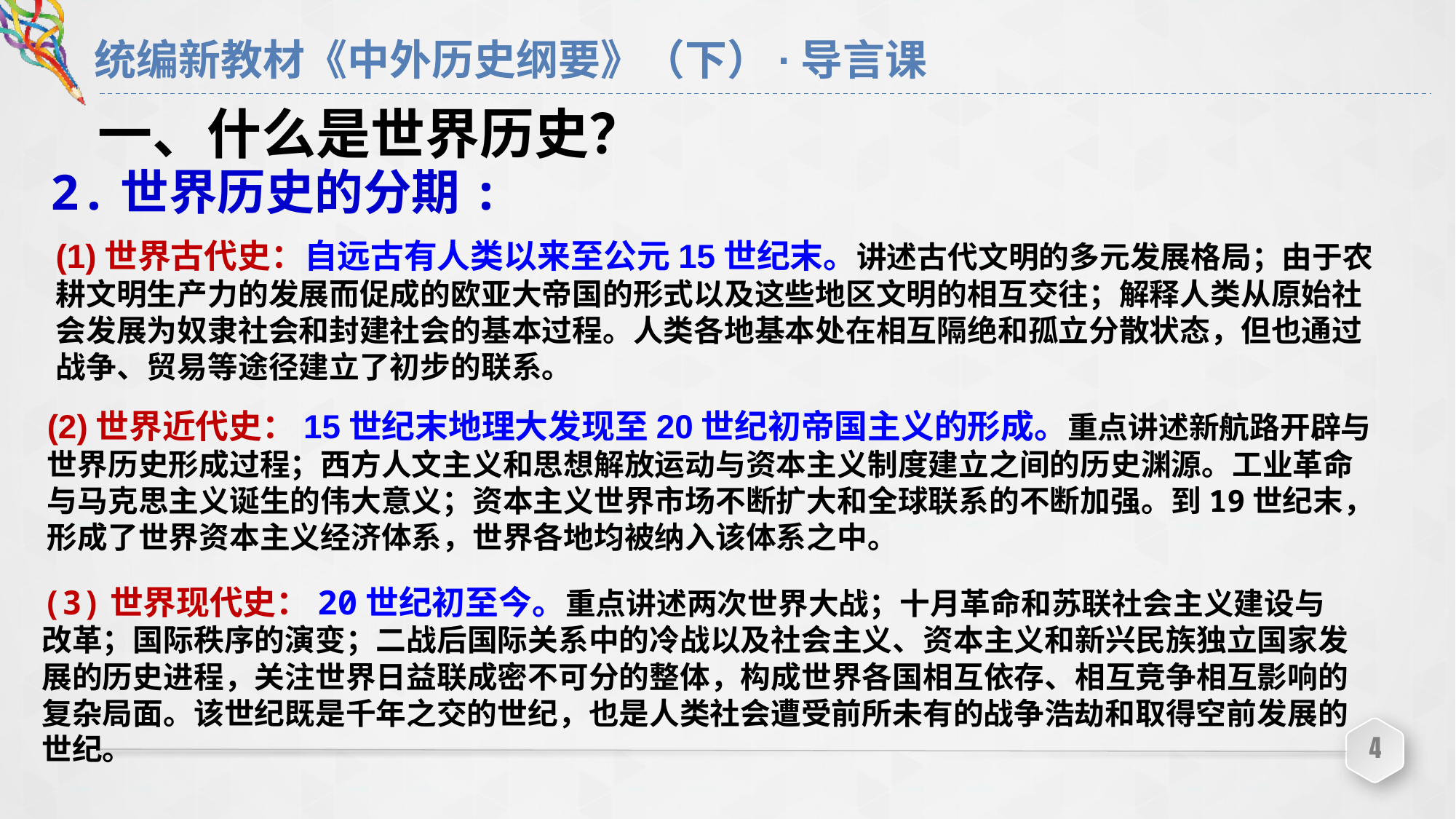

# 统编新教材《中外历史纲要》（下）·导言课
一、什么是世界历史？
2.世界历史的分期:
(1)世界古代史：自远古有人类以来至公元15世纪末。讲述古代文明的多元发展格局；由于农耕文明生产力的发展而促成的欧亚大帝国的形式以及这些地区文明的相互交往；解释人类从原始社会发展为奴隶社会和封建社会的基本过程。人类各地基本处在相互隔绝和孤立分散状态，但也通过战争、贸易等途径建立了初步的联系。
(2)世界近代史：15世纪末地理大发现至20世纪初帝国主义的形成。重点讲述新航路开辟与世界历史形成过程；西方人文主义和思想解放运动与资本主义制度建立之间的历史渊源。工业革命与马克思主义诞生的伟大意义；资本主义世界市场不断扩大和全球联系的不断加强。到19世纪末，形成了世界资本主义经济体系，世界各地均被纳入该体系之中。
(3)世界现代史：20世纪初至今。重点讲述两次世界大战；十月革命和苏联社会主义建设与改革；国际秩序的演变；二战后国际关系中的冷战以及社会主义、资本主义和新兴民族独立国家发展的历史进程，关注世界日益联成密不可分的整体，构成世界各国相互依存、相互竞争相互影响的复杂局面。该世纪既是千年之交的世纪，也是人类社会遭受前所未有的战争浩劫和取得空前发展的世纪。
4